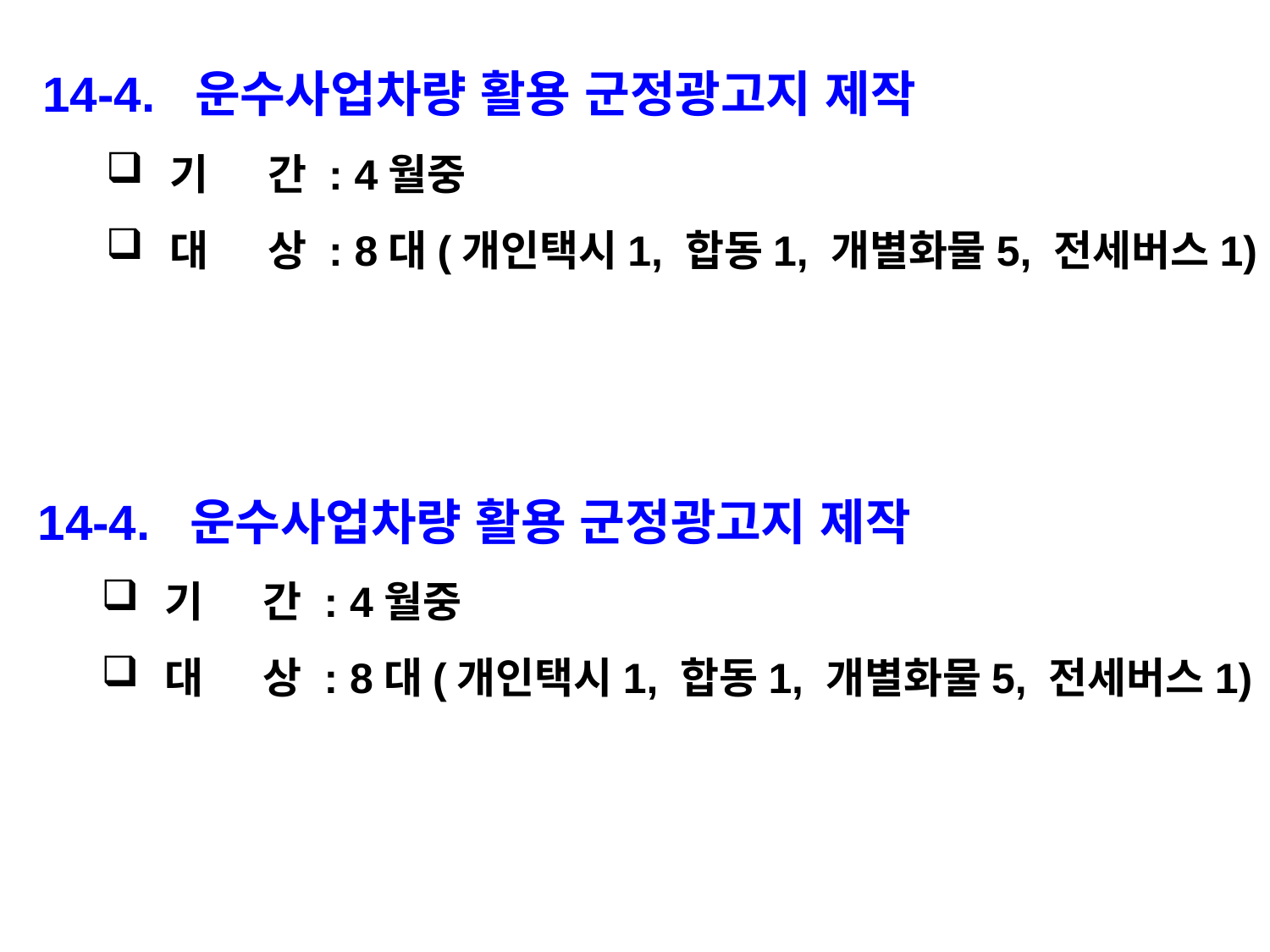

14-4.  운수사업차량 활용 군정광고지 제작
기     간 : 4월중
대     상 : 8대(개인택시1, 합동1, 개별화물5, 전세버스1)

14-4.  운수사업차량 활용 군정광고지 제작
기     간 : 4월중
대     상 : 8대(개인택시1, 합동1, 개별화물5, 전세버스1)